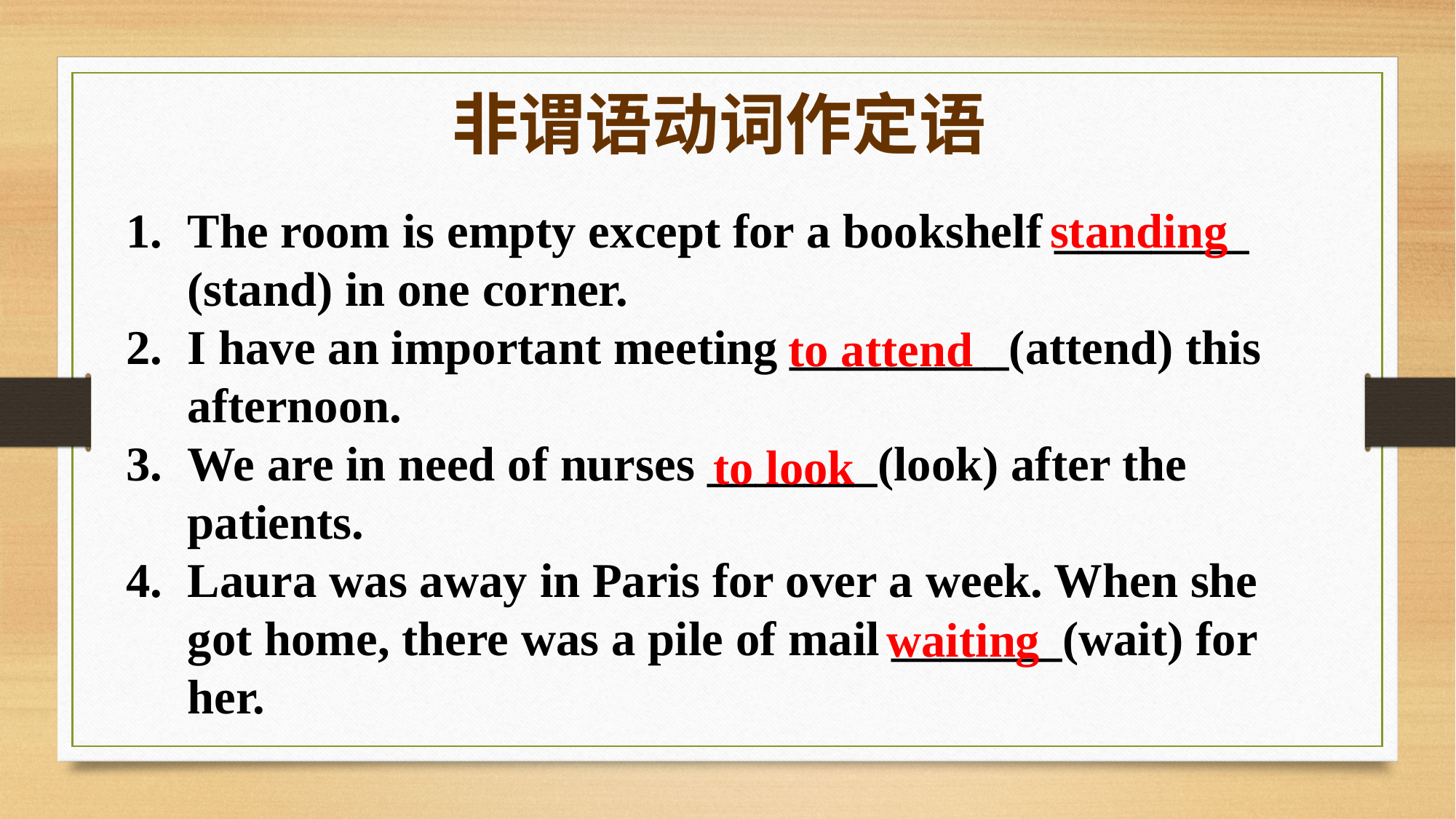

非谓语动词作定语
The room is empty except for a bookshelf ________ (stand) in one corner.
I have an important meeting _________(attend) this afternoon.
We are in need of nurses _______(look) after the patients.
Laura was away in Paris for over a week. When she got home, there was a pile of mail _______(wait) for her.
standing
to attend
to look
waiting